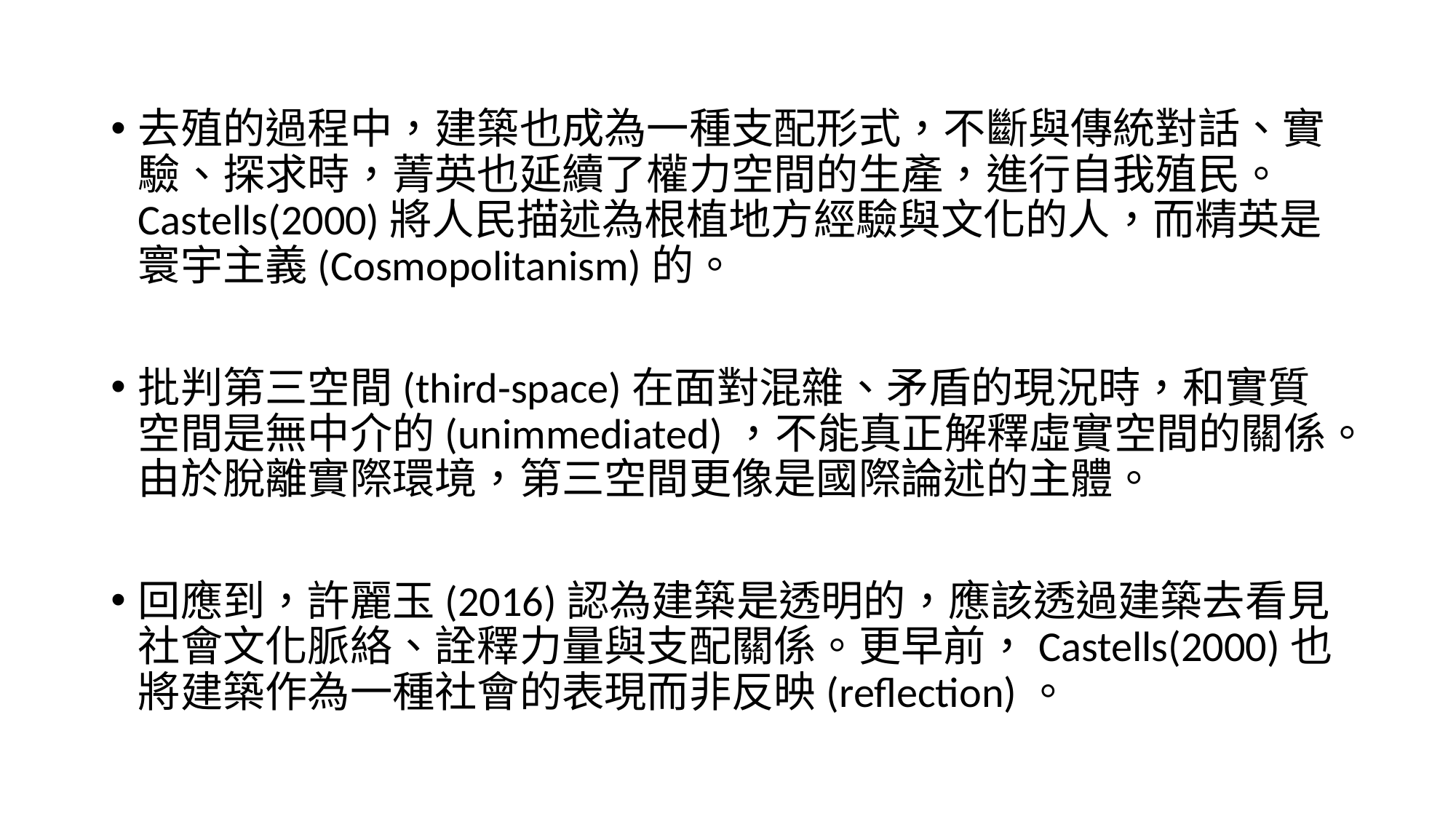

去殖的過程中，建築也成為一種支配形式，不斷與傳統對話、實驗、探求時，菁英也延續了權力空間的生產，進行自我殖民。 Castells(2000)將人民描述為根植地方經驗與文化的人，而精英是寰宇主義(Cosmopolitanism)的。

批判第三空間(third-space)在面對混雜、矛盾的現況時，和實質空間是無中介的(unimmediated)，不能真正解釋虛實空間的關係。由於脫離實際環境，第三空間更像是國際論述的主體。

回應到，許麗玉(2016)認為建築是透明的，應該透過建築去看見社會文化脈絡、詮釋力量與支配關係。更早前，Castells(2000)也將建築作為一種社會的表現而非反映(reflection)。